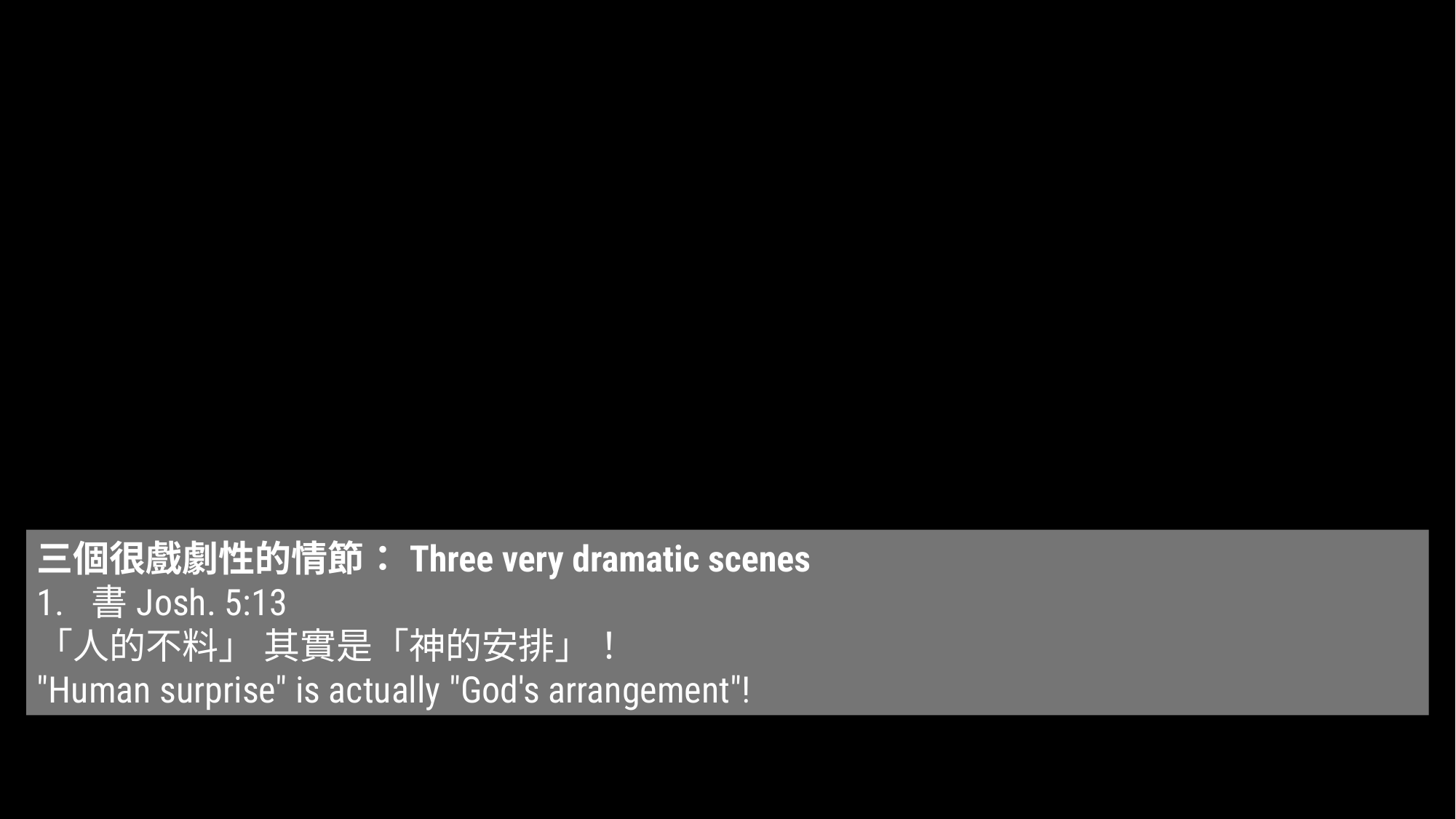

三個很戲劇性的情節：Three very dramatic scenes
書Josh. 5:13
「人的不料」 其實是「神的安排」！
"Human surprise" is actually "God's arrangement"!